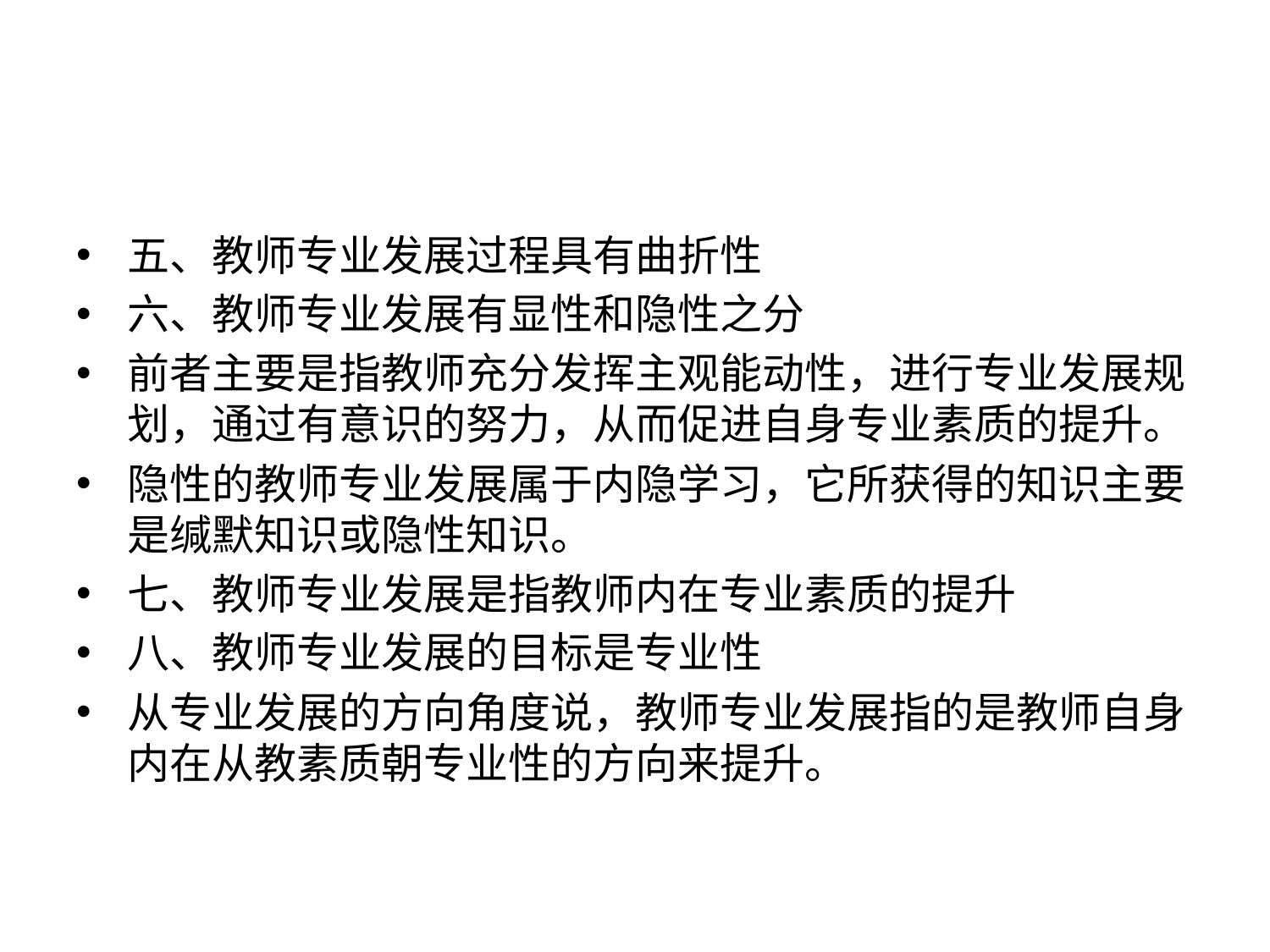

#
五、教师专业发展过程具有曲折性
六、教师专业发展有显性和隐性之分
前者主要是指教师充分发挥主观能动性，进行专业发展规划，通过有意识的努力，从而促进自身专业素质的提升。
隐性的教师专业发展属于内隐学习，它所获得的知识主要是缄默知识或隐性知识。
七、教师专业发展是指教师内在专业素质的提升
八、教师专业发展的目标是专业性
从专业发展的方向角度说，教师专业发展指的是教师自身内在从教素质朝专业性的方向来提升。